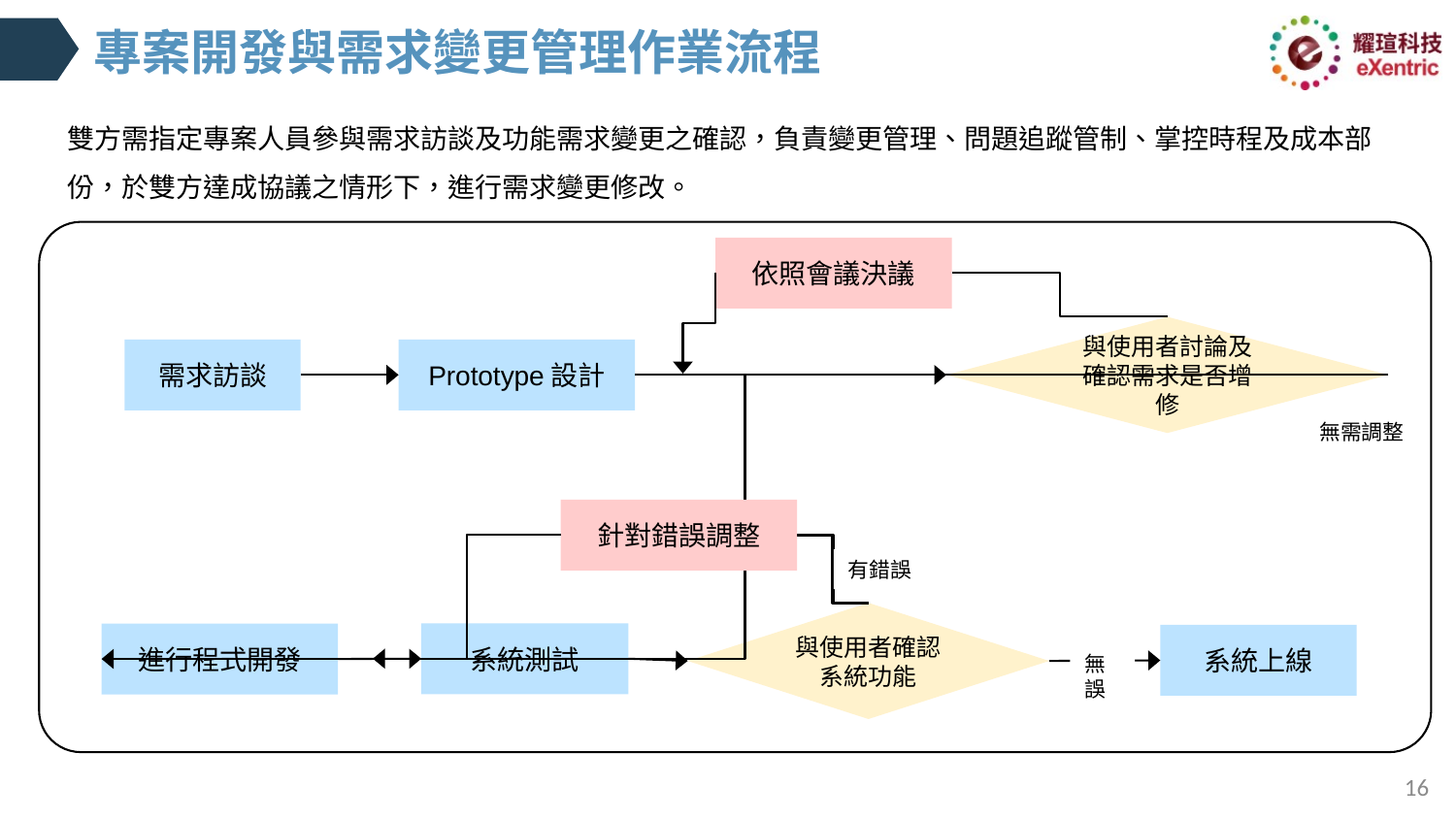

# 專案開發與需求變更管理作業流程
雙方需指定專案人員參與需求訪談及功能需求變更之確認，負責變更管理、問題追蹤管制、掌控時程及成本部份，於雙方達成協議之情形下，進行需求變更修改。

依照會議決議
與使用者討論及確認需求是否增修
Prototype設計
需求訪談
無需調整
針對錯誤調整
有錯誤
與使用者確認系統功能
系統測試
進行程式開發
系統上線
無誤
16